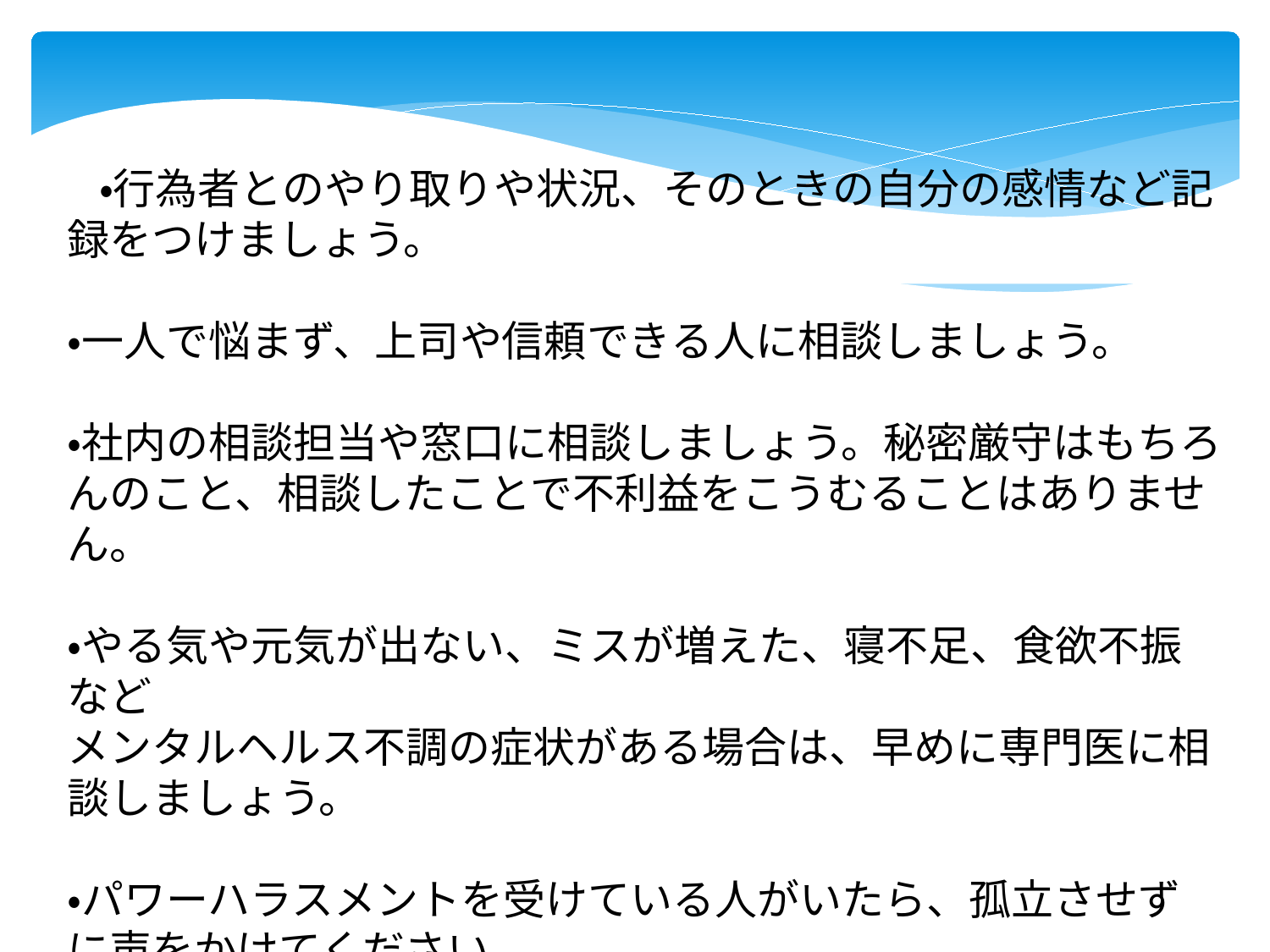

・行為者とのやり取りや状況、そのときの自分の感情など記録をつけましょう。

・一人で悩まず、上司や信頼できる人に相談しましょう。

・社内の相談担当や窓口に相談しましょう。秘密厳守はもちろんのこと、相談したことで不利益をこうむることはありません。

・やる気や元気が出ない、ミスが増えた、寝不足、食欲不振など
メンタルヘルス不調の症状がある場合は、早めに専門医に相談しましょう。

・パワーハラスメントを受けている人がいたら、孤立させずに声をかけてください。